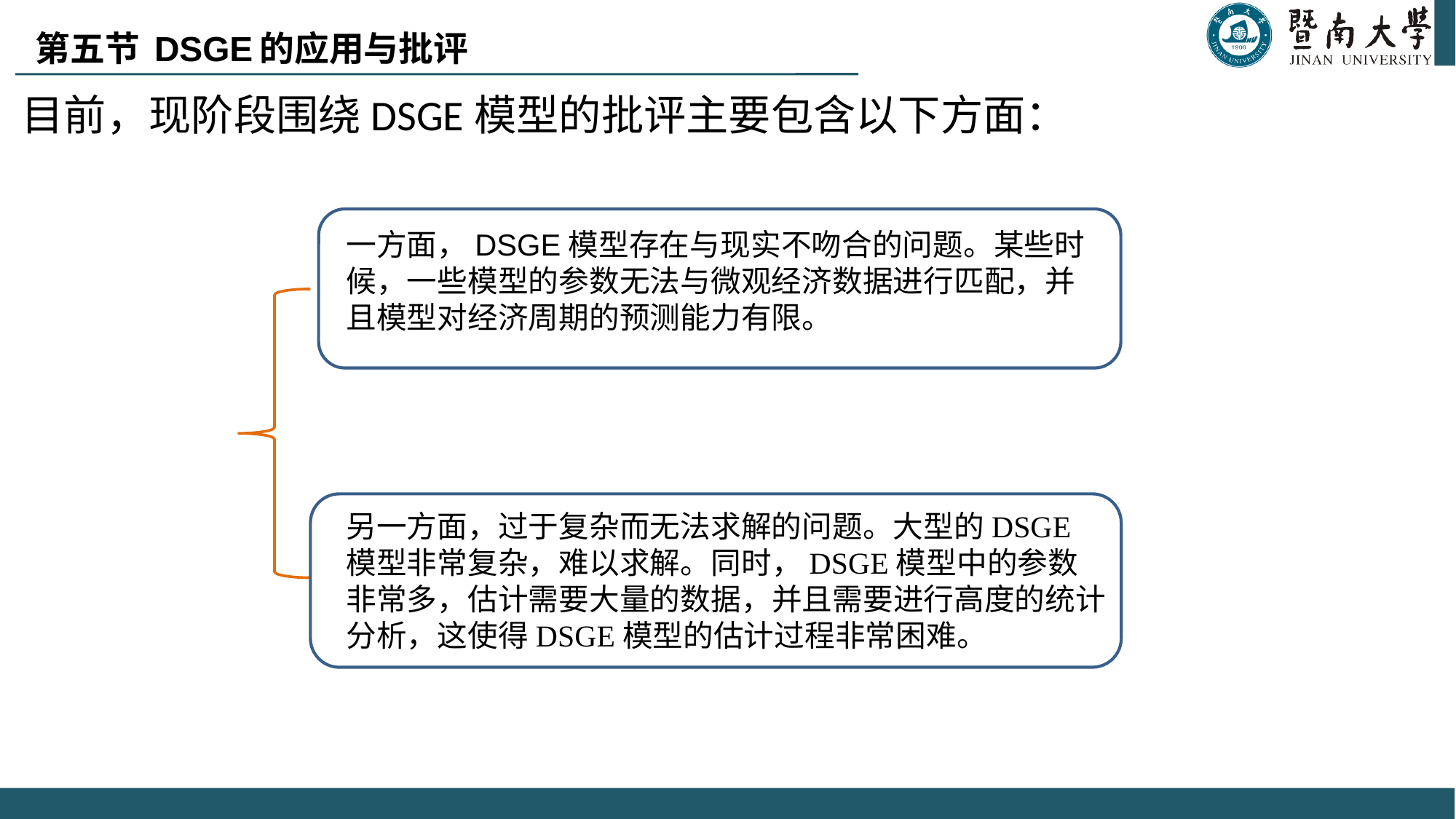

第五节 DSGE的应用与批评
目前，现阶段围绕DSGE模型的批评主要包含以下方面：

一方面，DSGE模型存在与现实不吻合的问题。某些时候，一些模型的参数无法与微观经济数据进行匹配，并且模型对经济周期的预测能力有限。

另一方面，过于复杂而无法求解的问题。大型的DSGE模型非常复杂，难以求解。同时，DSGE模型中的参数非常多，估计需要大量的数据，并且需要进行高度的统计分析，这使得DSGE模型的估计过程非常困难。